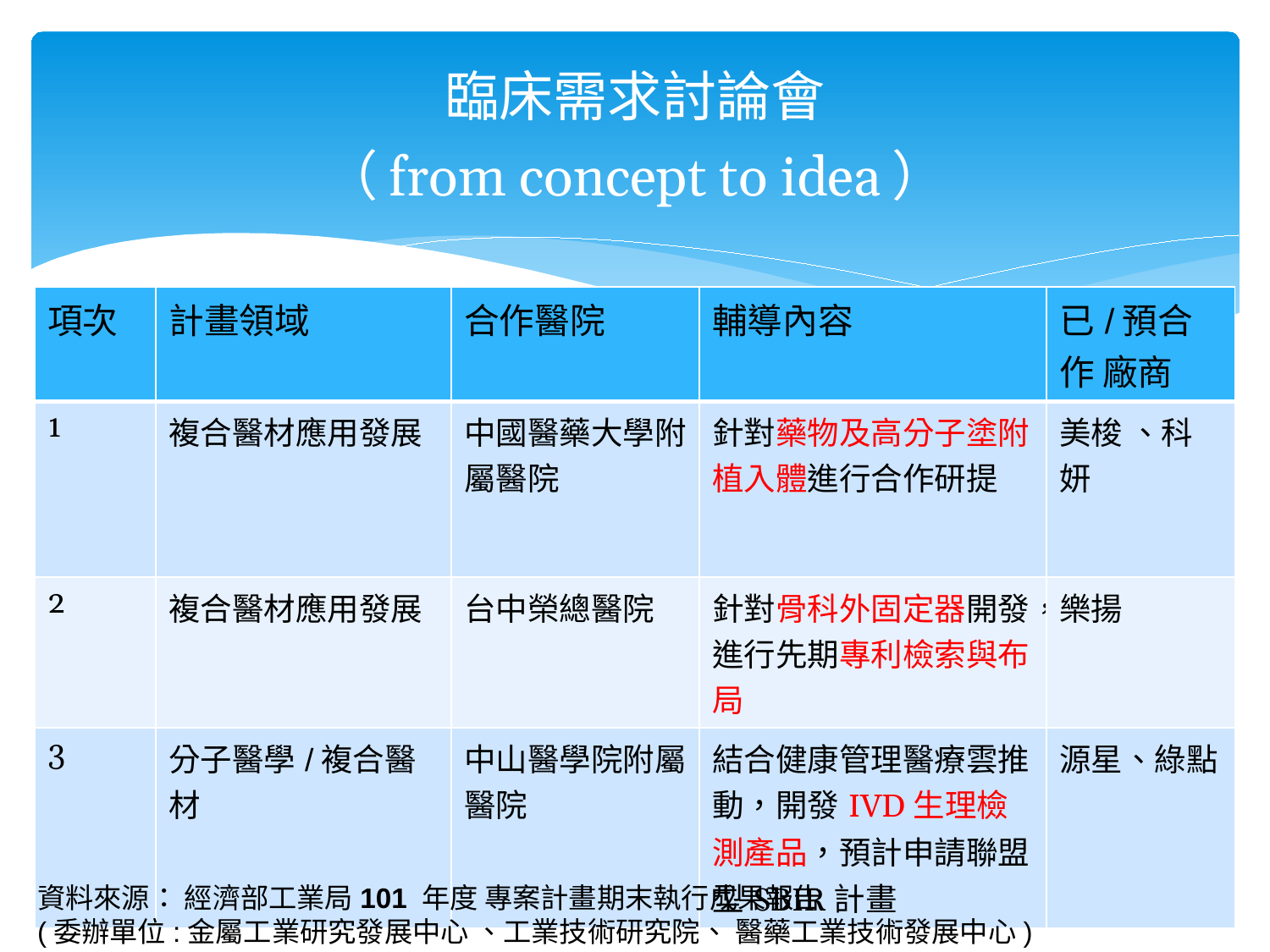

# 臨床需求討論會 （from concept to idea）
| 項次 | 計畫領域 | 合作醫院 | 輔導內容 | 已/預合作 廠商 |
| --- | --- | --- | --- | --- |
| 1 | 複合醫材應用發展 | 中國醫藥大學附屬醫院 | 針對藥物及高分子塗附植入體進行合作研提 | 美梭 、科妍 |
| 2 | 複合醫材應用發展 | 台中榮總醫院 | 針對骨科外固定器開發，進行先期專利檢索與布局 | 樂揚 |
| 3 | 分子醫學/複合醫材 | 中山醫學院附屬醫院 | 結合健康管理醫療雲推動，開發IVD生理檢測產品，預計申請聯盟型SBIR計畫 | 源星、綠點 |

資料來源： 經濟部工業局101 年度 專案計畫期末執行成果報告
(委辦單位:金屬工業研究發展中心 、工業技術研究院、 醫藥工業技術發展中心)
27